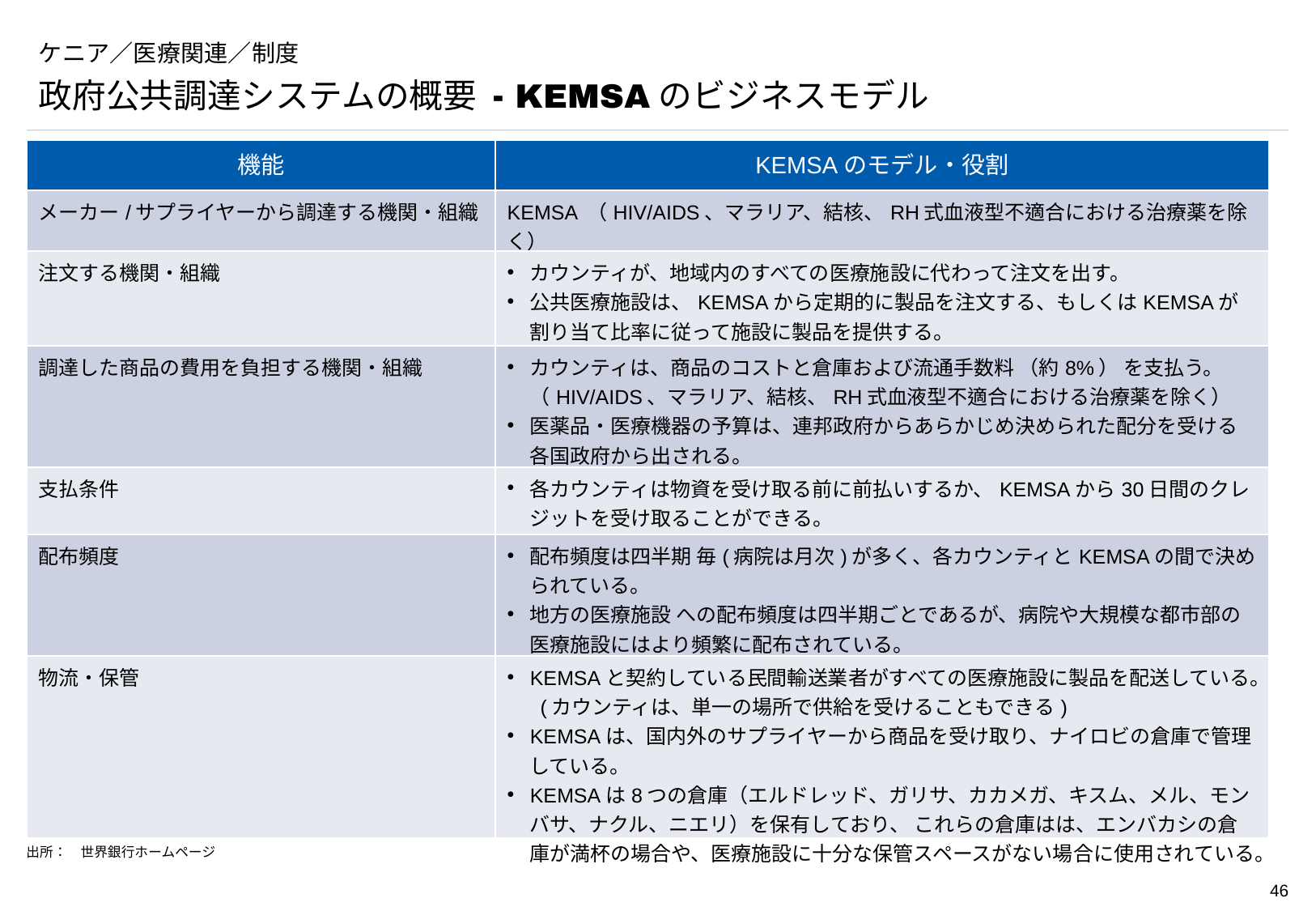

# ケニア／医療関連／制度
政府公共調達システムの概要 - KEMSAのビジネスモデル
| 機能 | KEMSAのモデル・役割 |
| --- | --- |
| メーカー/サプライヤーから調達する機関・組織 | KEMSA （HIV/AIDS、マラリア、結核、RH式血液型不適合における治療薬を除く） |
| 注文する機関・組織 | カウンティが、地域内のすべての医療施設に代わって注文を出す。 公共医療施設は、KEMSAから定期的に製品を注文する、もしくはKEMSAが割り当て比率に従って施設に製品を提供する。 |
| 調達した商品の費用を負担する機関・組織 | カウンティは、商品のコストと倉庫および流通手数料 （約8%） を支払う。（HIV/AIDS、マラリア、結核、RH式血液型不適合における治療薬を除く） 医薬品・医療機器の予算は、連邦政府からあらかじめ決められた配分を受ける各国政府から出される。 |
| 支払条件 | 各カウンティは物資を受け取る前に前払いするか、KEMSAから30日間のクレジットを受け取ることができる。 |
| 配布頻度 | 配布頻度は四半期 毎(病院は月次)が多く、各カウンティとKEMSAの間で決められている。 地方の医療施設 への配布頻度は四半期ごとであるが、病院や大規模な都市部の医療施設にはより頻繁に配布されている。 |
| 物流・保管 | KEMSAと契約している民間輸送業者がすべての医療施設に製品を配送している。 (カウンティは、単一の場所で供給を受けることもできる) KEMSAは、国内外のサプライヤーから商品を受け取り、ナイロビの倉庫で管理している。 KEMSAは8つの倉庫（エルドレッド、ガリサ、カカメガ、キスム、メル、モンバサ、ナクル、ニエリ）を保有しており、 これらの倉庫はは、エンバカシの倉庫が満杯の場合や、医療施設に十分な保管スペースがない場合に使用されている。 |
出所：　世界銀行ホームページ